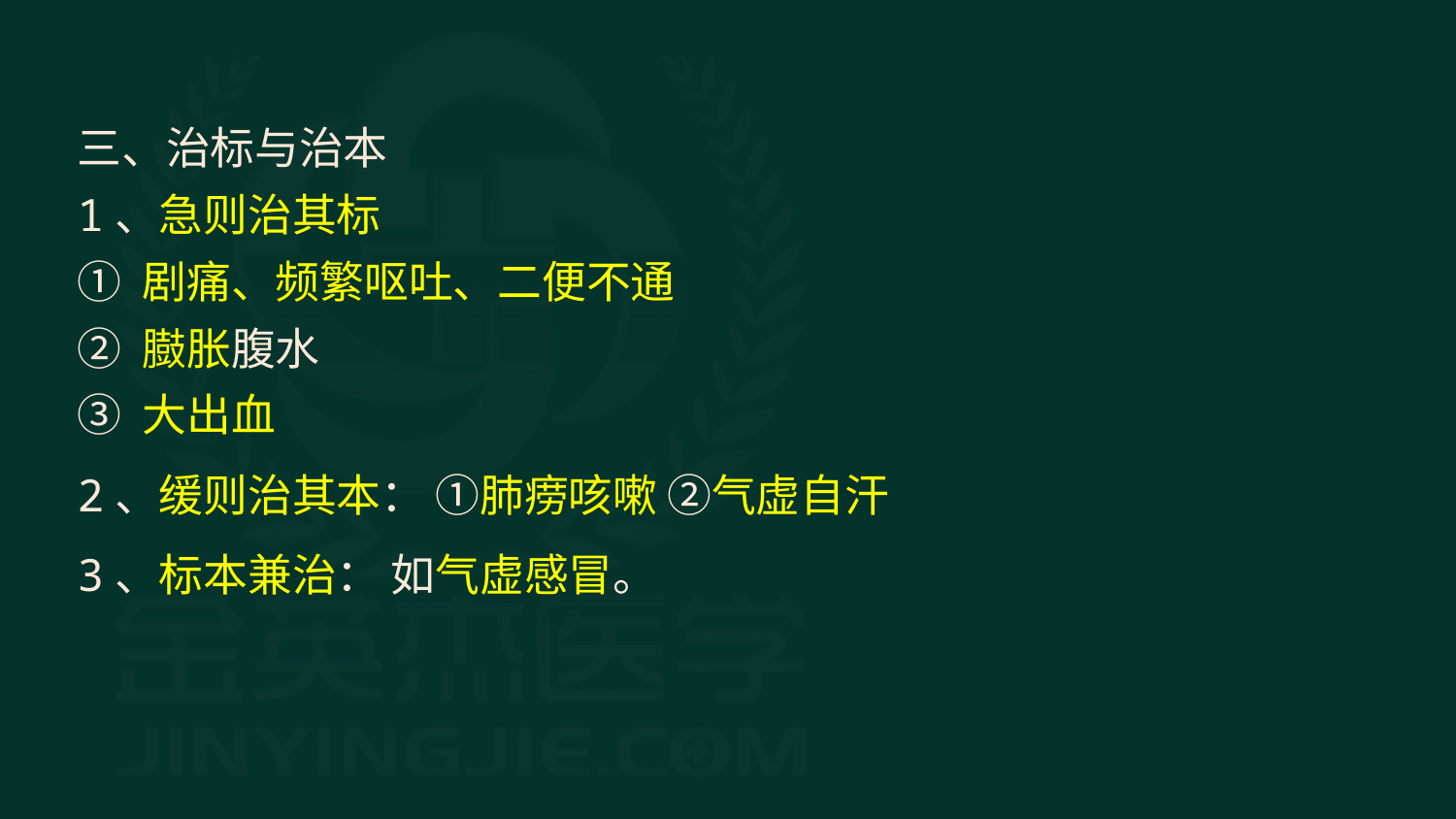

三、治标与治本
1、急则治其标
① 剧痛、频繁呕吐、二便不通
② 臌胀腹水
③ 大出血
2、缓则治其本： ①肺痨咳嗽 ②气虚自汗
3、标本兼治： 如气虚感冒。